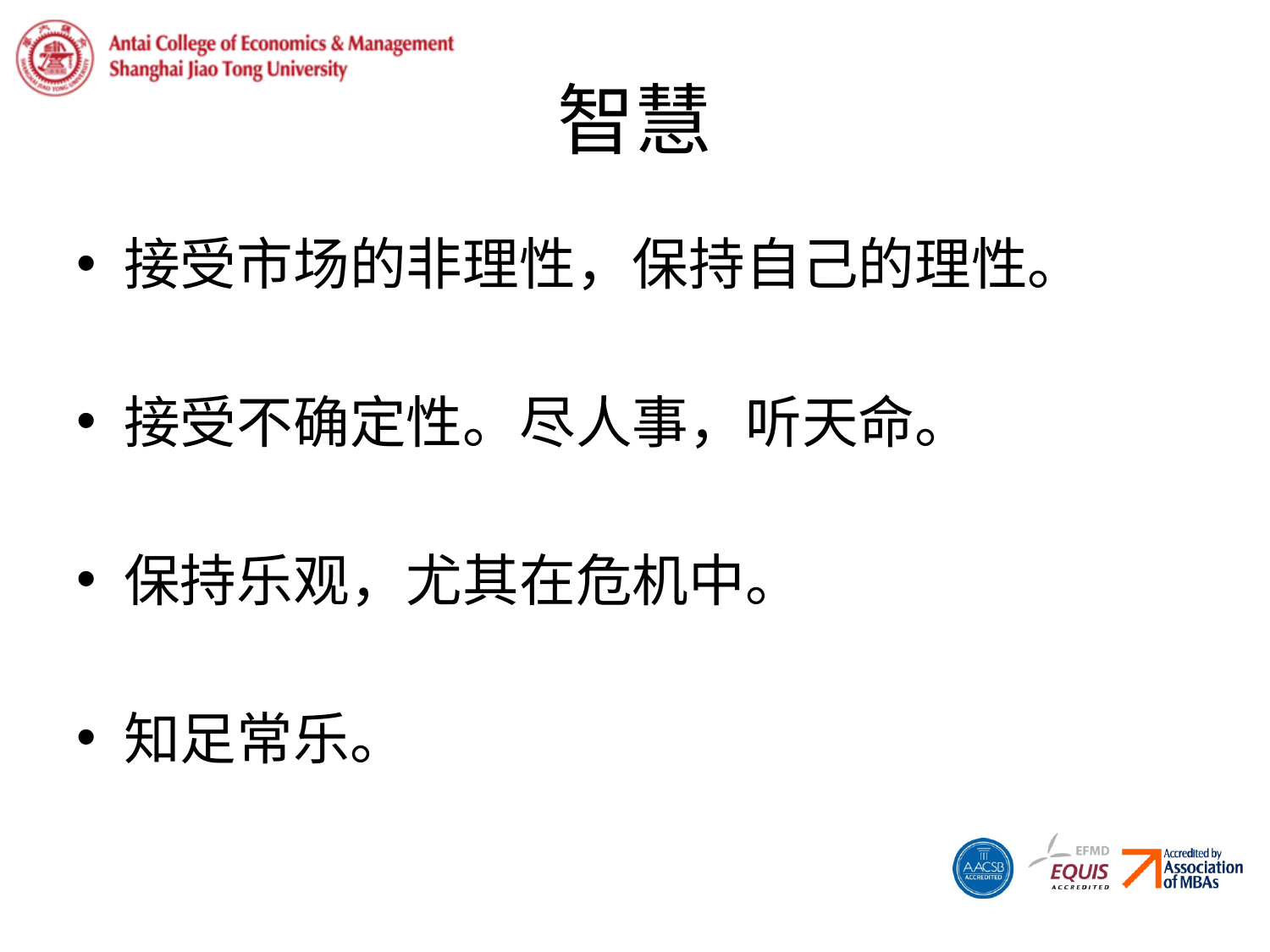

# 智慧
接受市场的非理性，保持自己的理性。

接受不确定性。尽人事，听天命。

保持乐观，尤其在危机中。

知足常乐。